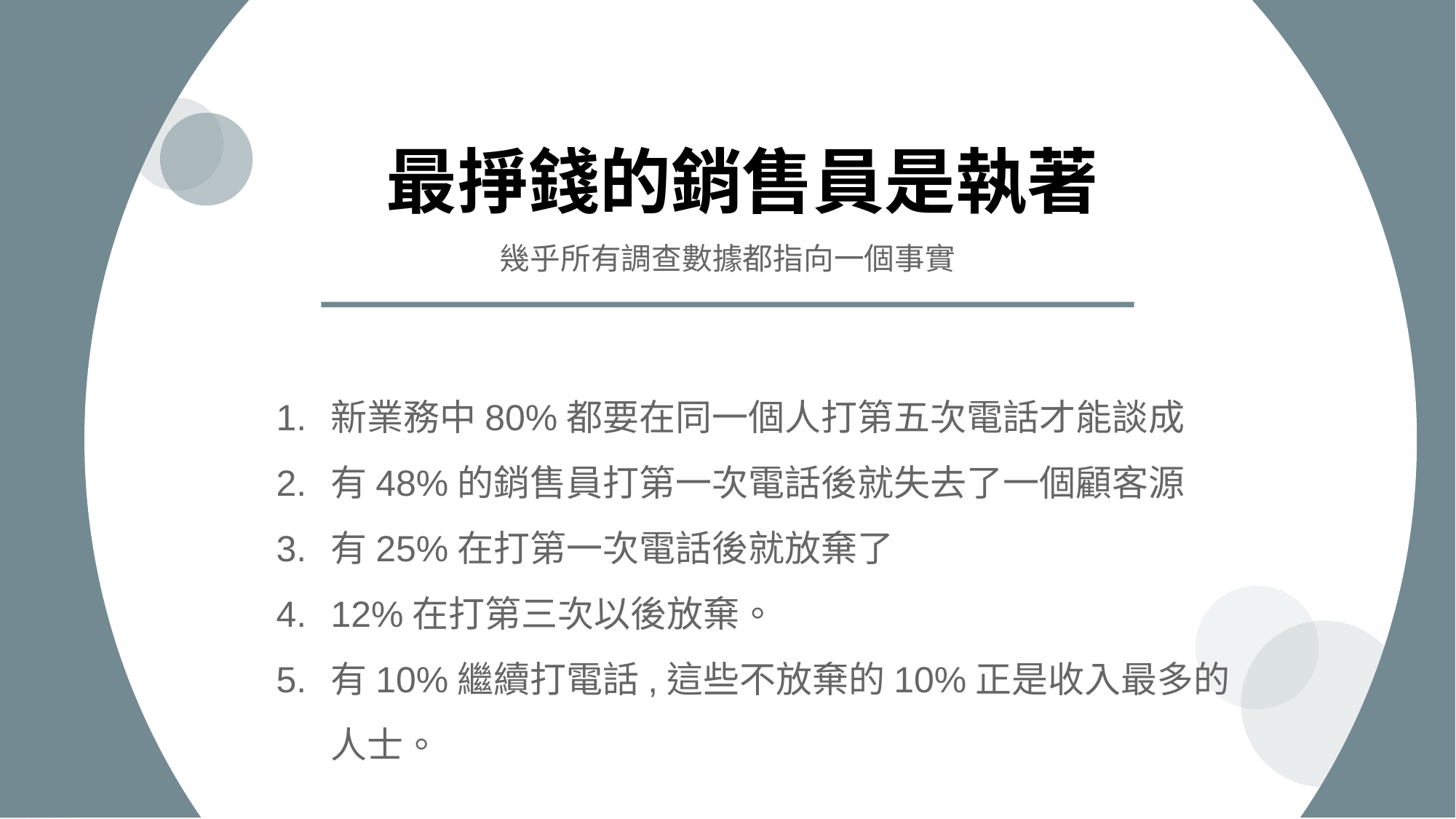

最掙錢的銷售員是執著

幾乎所有調查數據都指向一個事實

新業務中80%都要在同一個人打第五次電話才能談成
有48%的銷售員打第一次電話後就失去了一個顧客源
有25%在打第一次電話後就放棄了
12%在打第三次以後放棄。
有10%繼續打電話,這些不放棄的10%正是收入最多的人士。